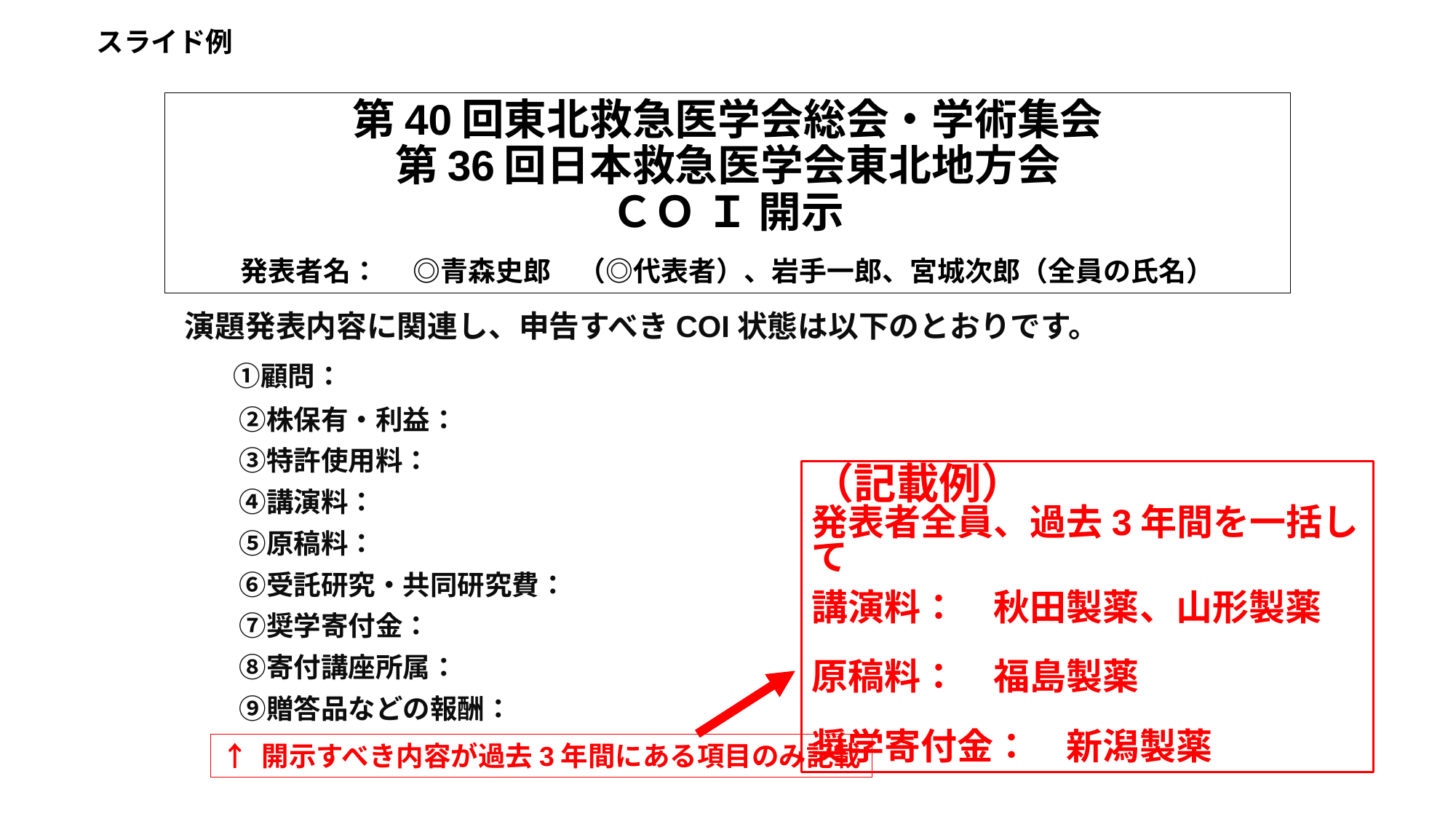

スライド例
# 第40回東北救急医学会総会・学術集会 第36回日本救急医学会東北地方会 ＣＯ Ｉ 開示 　 発表者名：　 ◎青森史郎　（◎代表者）、岩手一郎、宮城次郎（全員の氏名）
演題発表内容に関連し、申告すべきCOI状態は以下のとおりです。
　  ①顧問：
　　②株保有・利益：
　　③特許使用料：
　　④講演料：
　　⑤原稿料：
　　⑥受託研究・共同研究費：
　　⑦奨学寄付金：
　　⑧寄付講座所属：
　　⑨贈答品などの報酬：

（記載例）
発表者全員、過去3年間を一括して

講演料：　秋田製薬、山形製薬
原稿料：　福島製薬
奨学寄付金：　新潟製薬
↑ 開示すべき内容が過去3年間にある項目のみ記載